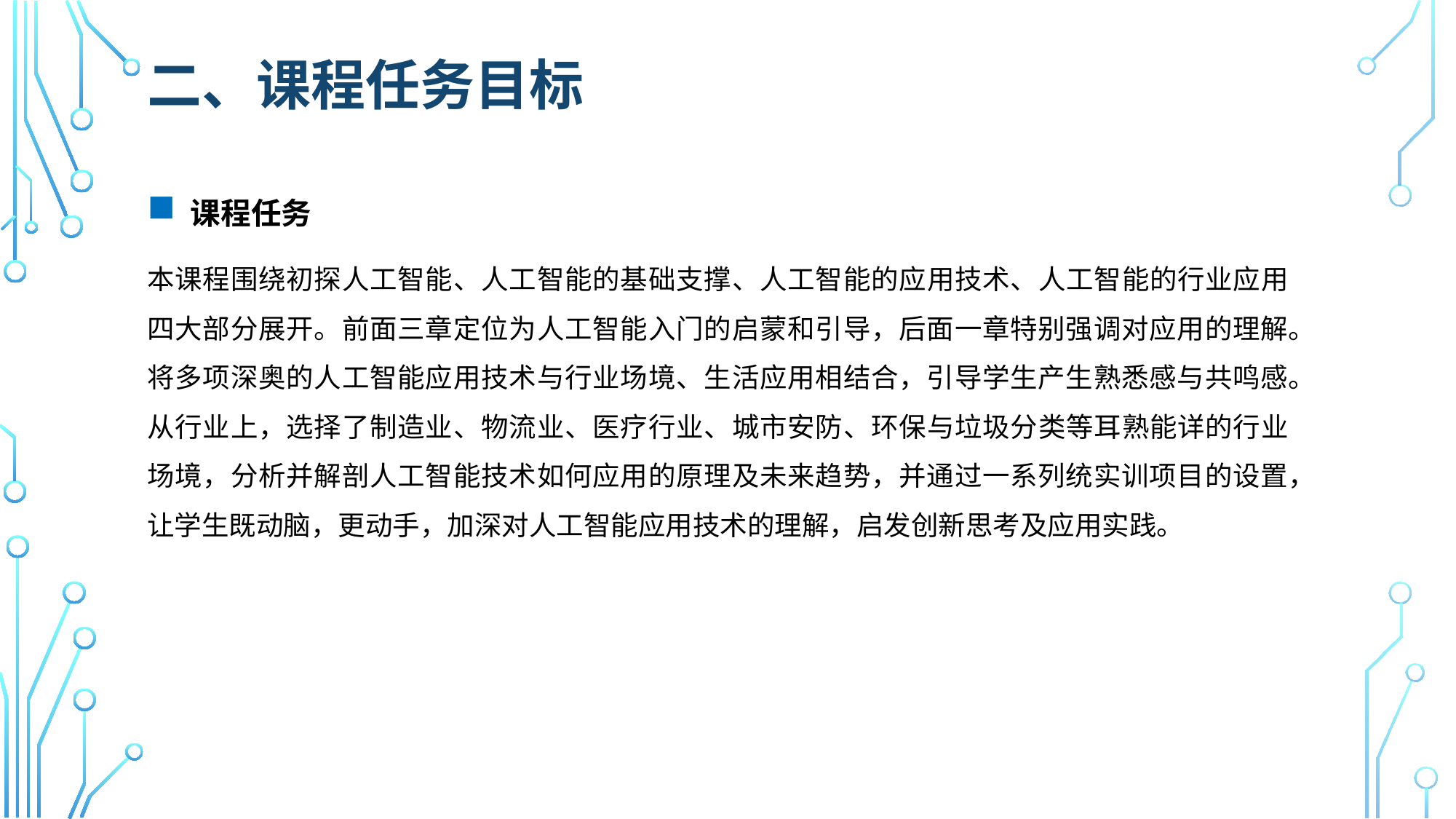

# 二、课程任务目标
 课程任务
本课程围绕初探人工智能、人工智能的基础支撑、人工智能的应用技术、人工智能的行业应用四大部分展开。前面三章定位为人工智能入门的启蒙和引导，后面一章特别强调对应用的理解。将多项深奥的人工智能应用技术与行业场境、生活应用相结合，引导学生产生熟悉感与共鸣感。从行业上，选择了制造业、物流业、医疗行业、城市安防、环保与垃圾分类等耳熟能详的行业场境，分析并解剖人工智能技术如何应用的原理及未来趋势，并通过一系列统实训项目的设置，让学生既动脑，更动手，加深对人工智能应用技术的理解，启发创新思考及应用实践。